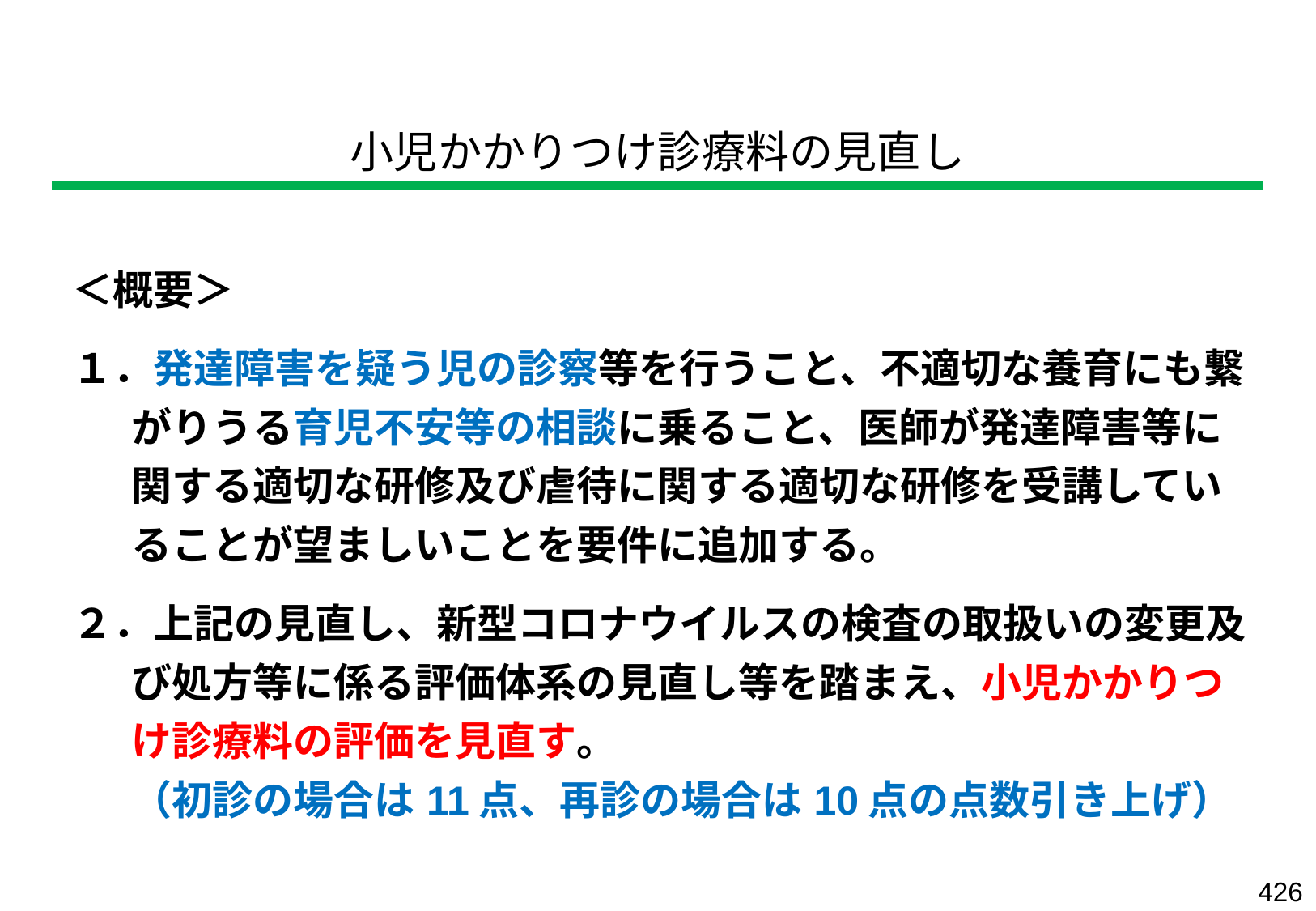

| 小児かかりつけ診療料の見直し |
| --- |
| ＜概要＞ １．発達障害を疑う児の診察等を行うこと、不適切な養育にも繋がりうる育児不安等の相談に乗ること、医師が発達障害等に関する適切な研修及び虐待に関する適切な研修を受講していることが望ましいことを要件に追加する。 ２．上記の見直し、新型コロナウイルスの検査の取扱いの変更及び処方等に係る評価体系の見直し等を踏まえ、小児かかりつけ診療料の評価を見直す。 （初診の場合は11点、再診の場合は10点の点数引き上げ） |
| --- |
426